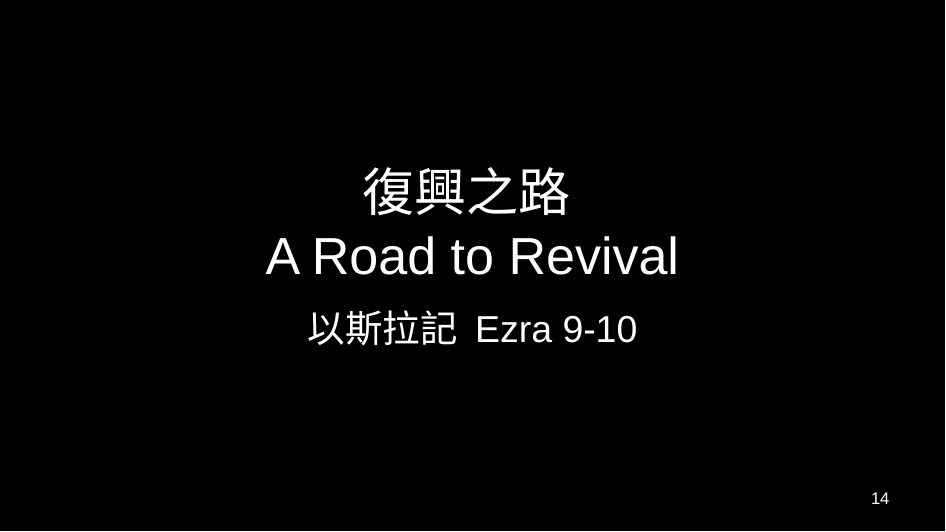

# 復興之路 A Road to Revival
以斯拉記 Ezra 9-10
14